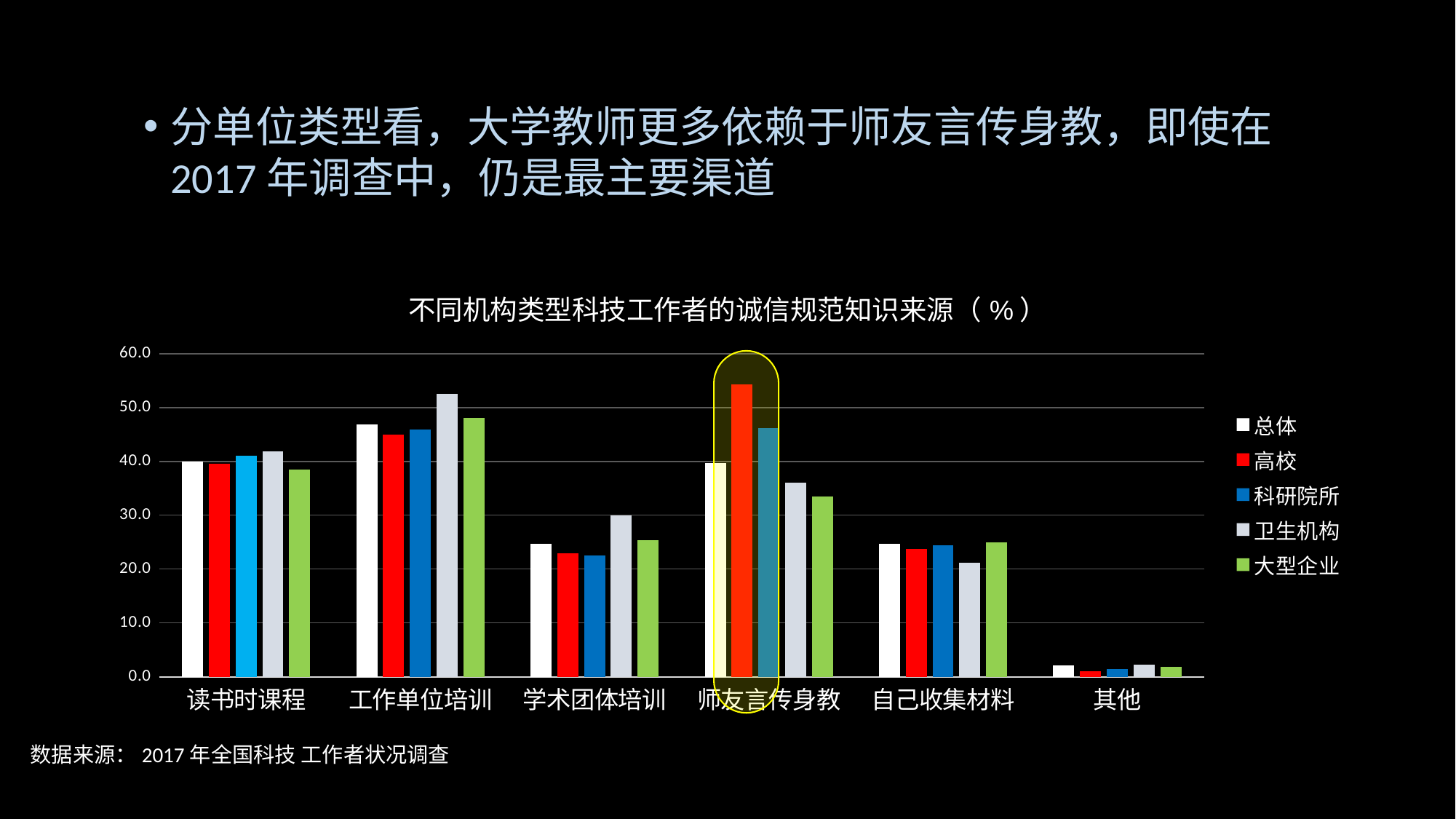

分单位类型看，大学教师更多依赖于师友言传身教，即使在2017年调查中，仍是最主要渠道

### Chart: 不同机构类型科技工作者的诚信规范知识来源（%）

| Category | 总体 | 高校 | 科研院所 | 卫生机构  | 大型企业 |
|---|---|---|---|---|---|
| 读书时课程 | 40.0 | 39.6 | 41.0 | 41.9 | 38.5 |
| 工作单位培训 | 46.8 | 45.0 | 45.9 | 52.5 | 48.1 |
| 学术团体培训 | 24.7 | 22.9 | 22.5 | 30.0 | 25.4 |
| 师友言传身教 | 39.7 | 54.3 | 46.2 | 36.1 | 33.5 |
| 自己收集材料 | 24.7 | 23.7 | 24.4 | 21.2 | 24.9 |
| 其他 | 2.1 | 1.0 | 1.5 | 2.3 | 1.9 |
数据来源：2017年全国科技 工作者状况调查